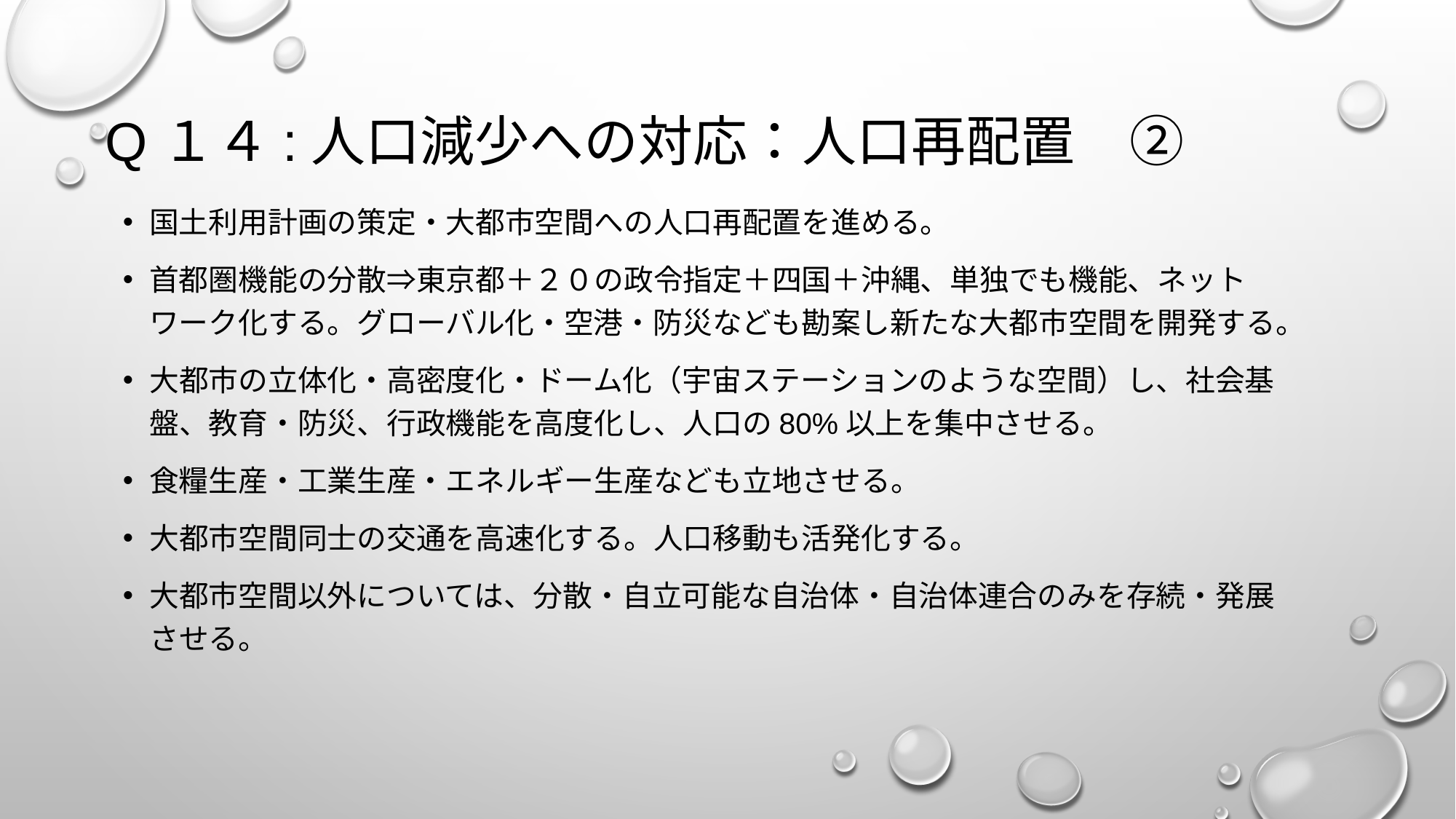

# Q１４:人口減少への対応：人口再配置　②
国土利用計画の策定・大都市空間への人口再配置を進める。
首都圏機能の分散⇒東京都＋２０の政令指定＋四国＋沖縄、単独でも機能、ネットワーク化する。グローバル化・空港・防災なども勘案し新たな大都市空間を開発する。
大都市の立体化・高密度化・ドーム化（宇宙ステーションのような空間）し、社会基盤、教育・防災、行政機能を高度化し、人口の80%以上を集中させる。
食糧生産・工業生産・エネルギー生産なども立地させる。
大都市空間同士の交通を高速化する。人口移動も活発化する。
大都市空間以外については、分散・自立可能な自治体・自治体連合のみを存続・発展させる。